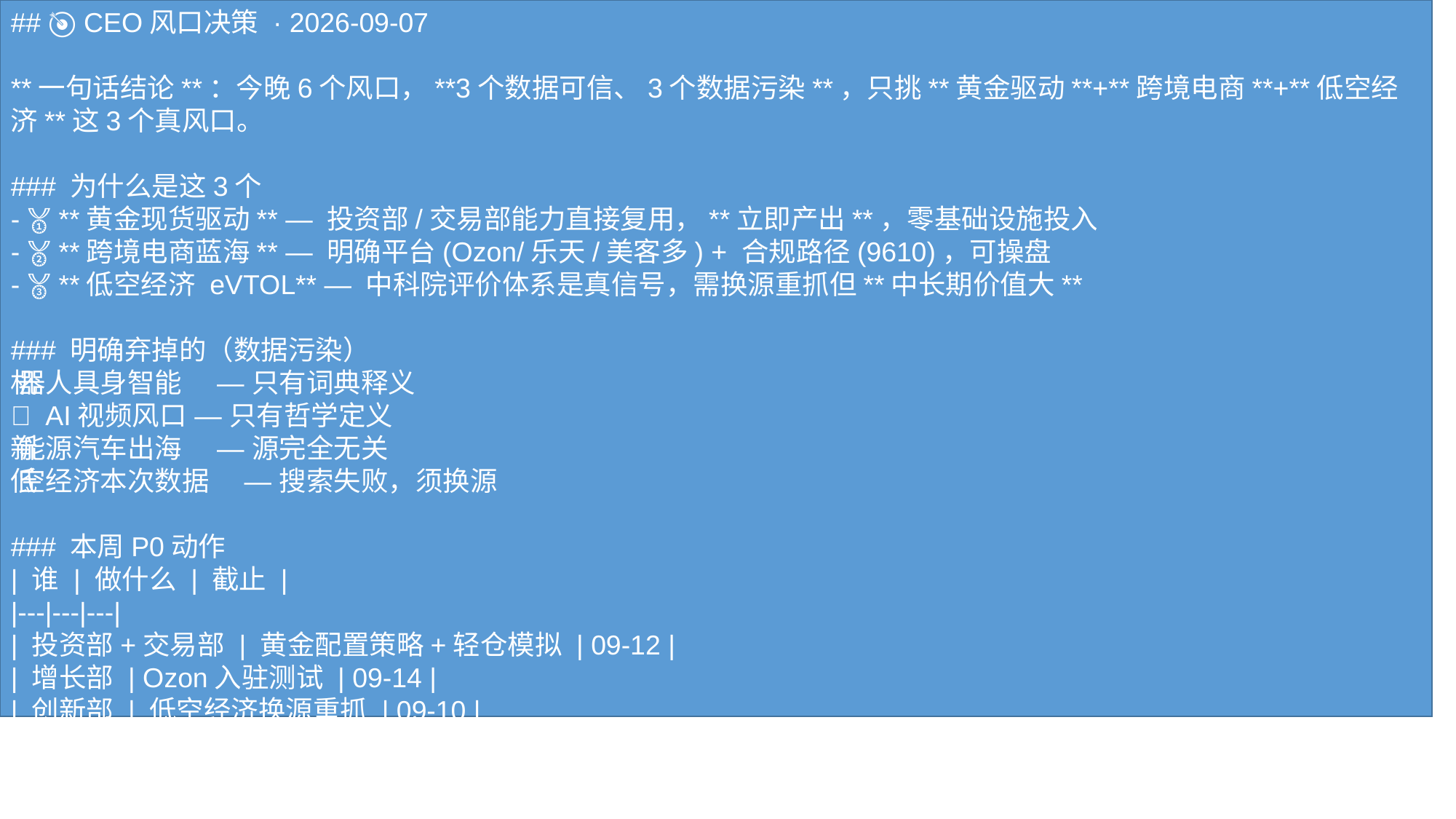

## 🎯 CEO风口决策 · 2026-09-07 **一句话结论**：今晚6个风口，**3个数据可信、3个数据污染**，只挑**黄金驱动**+**跨境电商**+**低空经济**这3个真风口。 ### 为什么是这3个 - 🥇 **黄金现货驱动** — 投资部/交易部能力直接复用，**立即产出**，零基础设施投入 - 🥈 **跨境电商蓝海** — 明确平台(Ozon/乐天/美客多) + 合规路径(9610)，可操盘 - 🥉 **低空经济 eVTOL** — 中科院评价体系是真信号，需换源重抓但**中长期价值大** ### 明确弃掉的（数据污染） ❌ 机器人具身智能 — 只有词典释义 ❌ AI视频风口 — 只有哲学定义 ❌ 新能源汽车出海 — 源完全无关 ❌ 低空经济本次数据 — 搜索失败，须换源 ### 本周P0动作 | 谁 | 做什么 | 截止 | |---|---|---| | 投资部+交易部 | 黄金配置策略+轻仓模拟 | 09-12 | | 增长部 | Ozon入驻测试 | 09-14 | | 创新部 | 低空经济换源重抓 | 09-10 | --- 📎 **完整决策报告**：https://coi-portal.tail0f986c.ts.net/delivery/20260907-215843-060aab 宁可少而精，绝不基于污染数据拍板——这是今晚的核心原则。
#